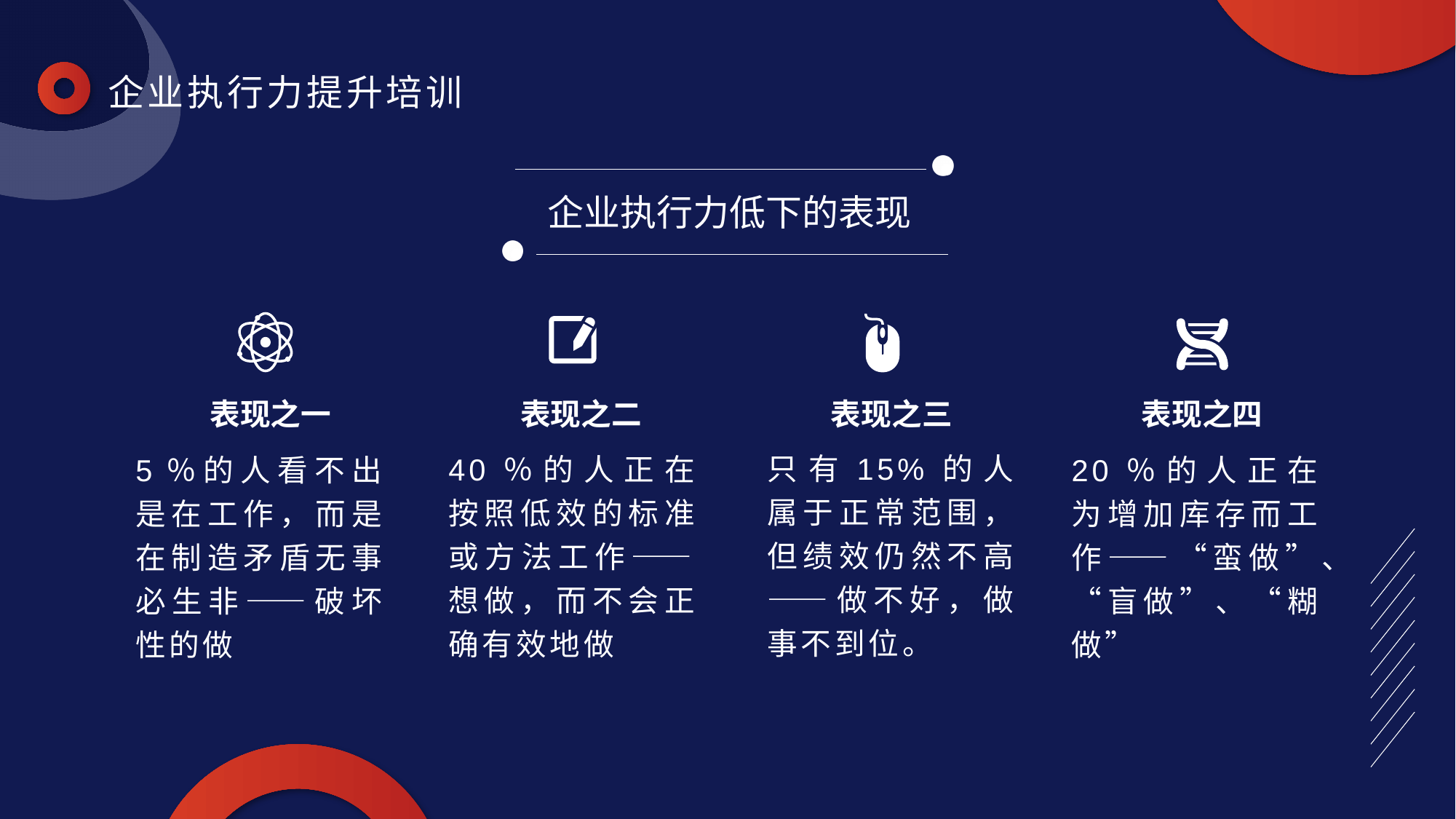

企业执行力低下的表现

表现之一
表现之二
表现之三
表现之四
只有15%的人属于正常范围，但绩效仍然不高——做不好，做事不到位。
40％的人正在按照低效的标准或方法工作——想做，而不会正确有效地做
5％的人看不出是在工作，而是在制造矛盾无事必生非——破坏性的做
20％的人正在为增加库存而工作——“蛮做”、“盲做”、“糊做”